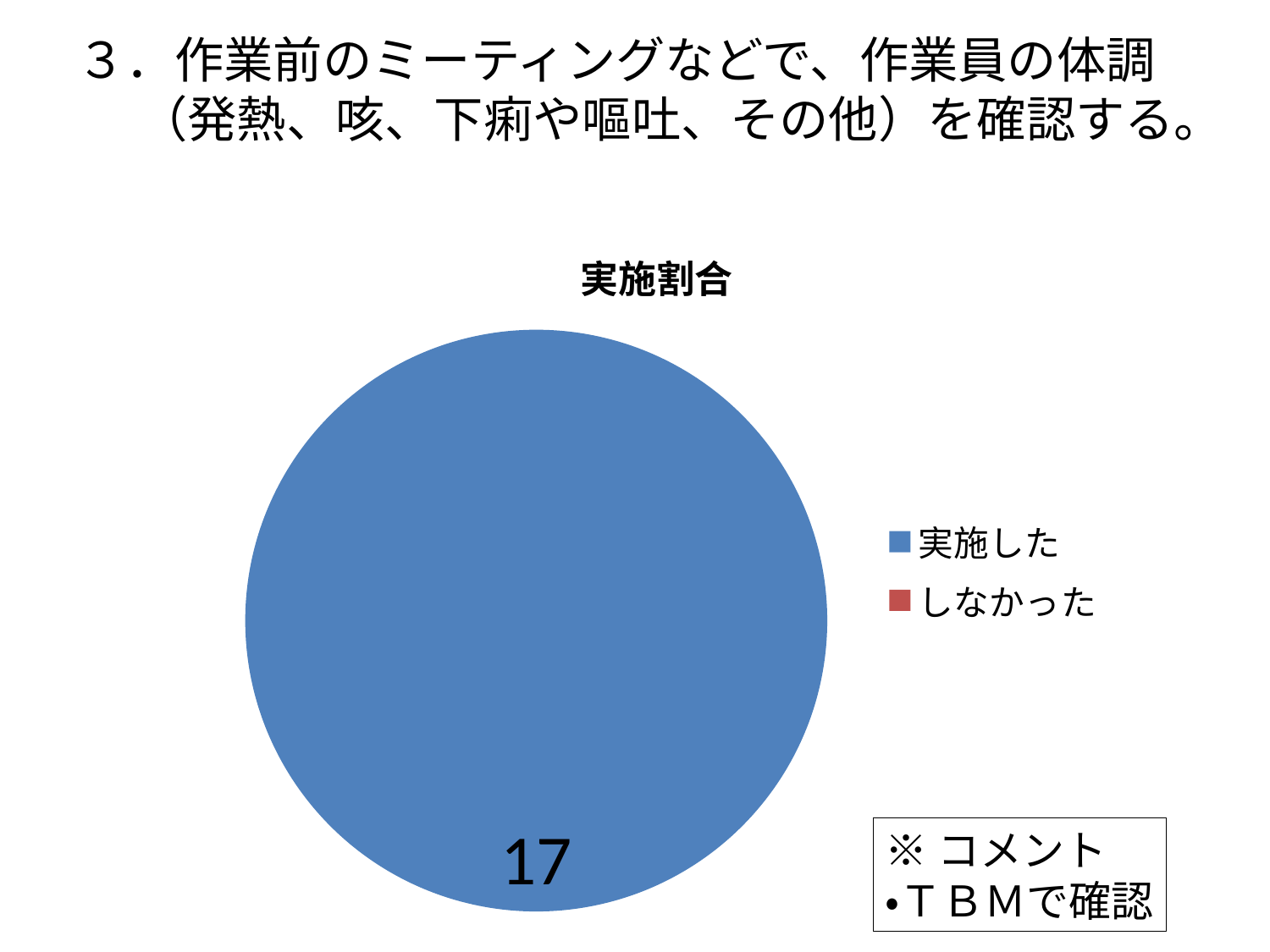

# ３．作業前のミーティングなどで、作業員の体調（発熱、咳、下痢や嘔吐、その他）を確認する。

### Chart:

| Category | 実施割合 |
|---|---|
| 実施した | 17.0 |
| しなかった | 0.0 |
※コメント
・ＴＢＭで確認